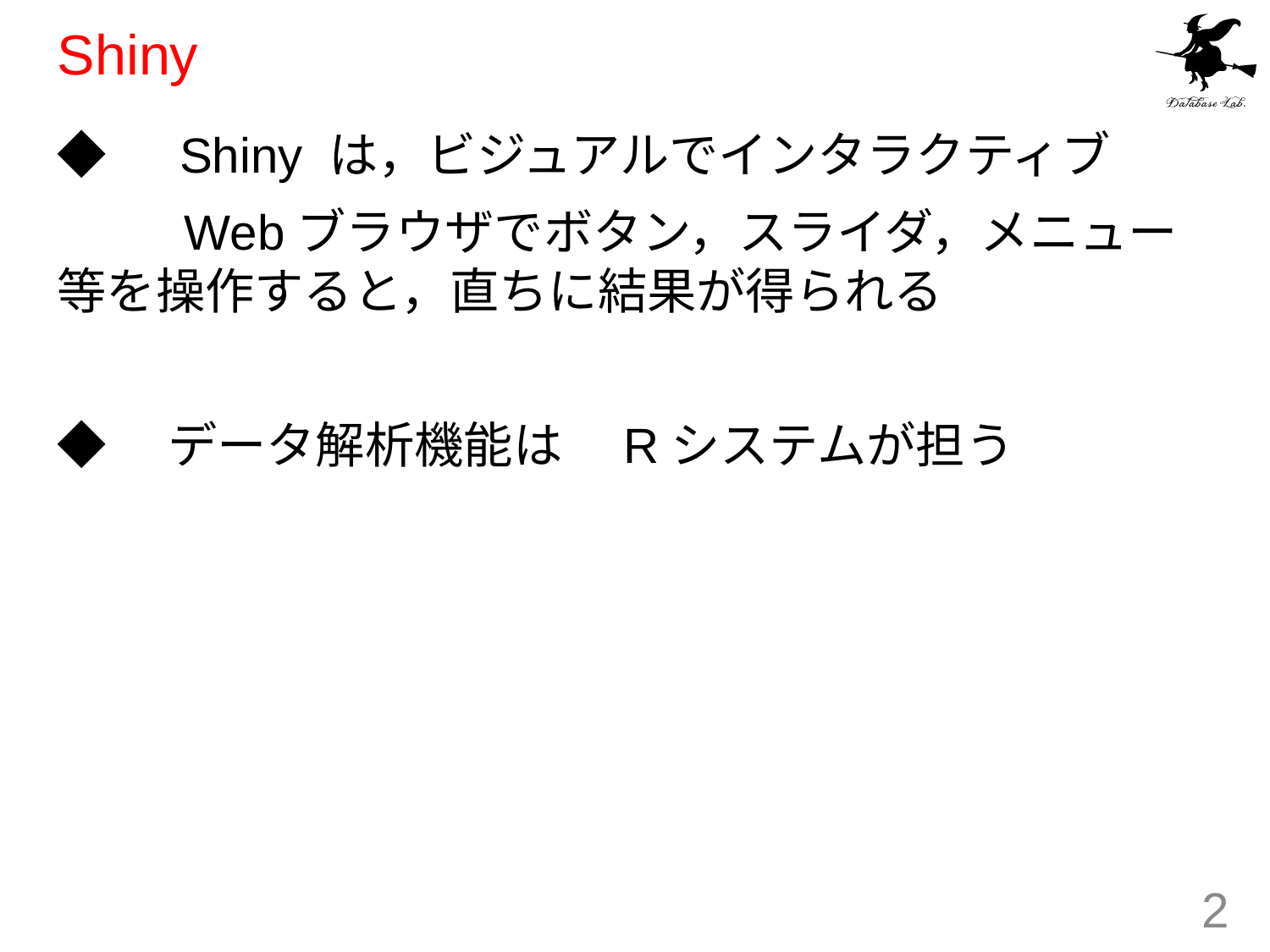

# Shiny
◆　Shiny は，ビジュアルでインタラクティブ
	Webブラウザでボタン，スライダ，メニュー	等を操作すると，直ちに結果が得られる

◆　データ解析機能は　Rシステムが担う

2